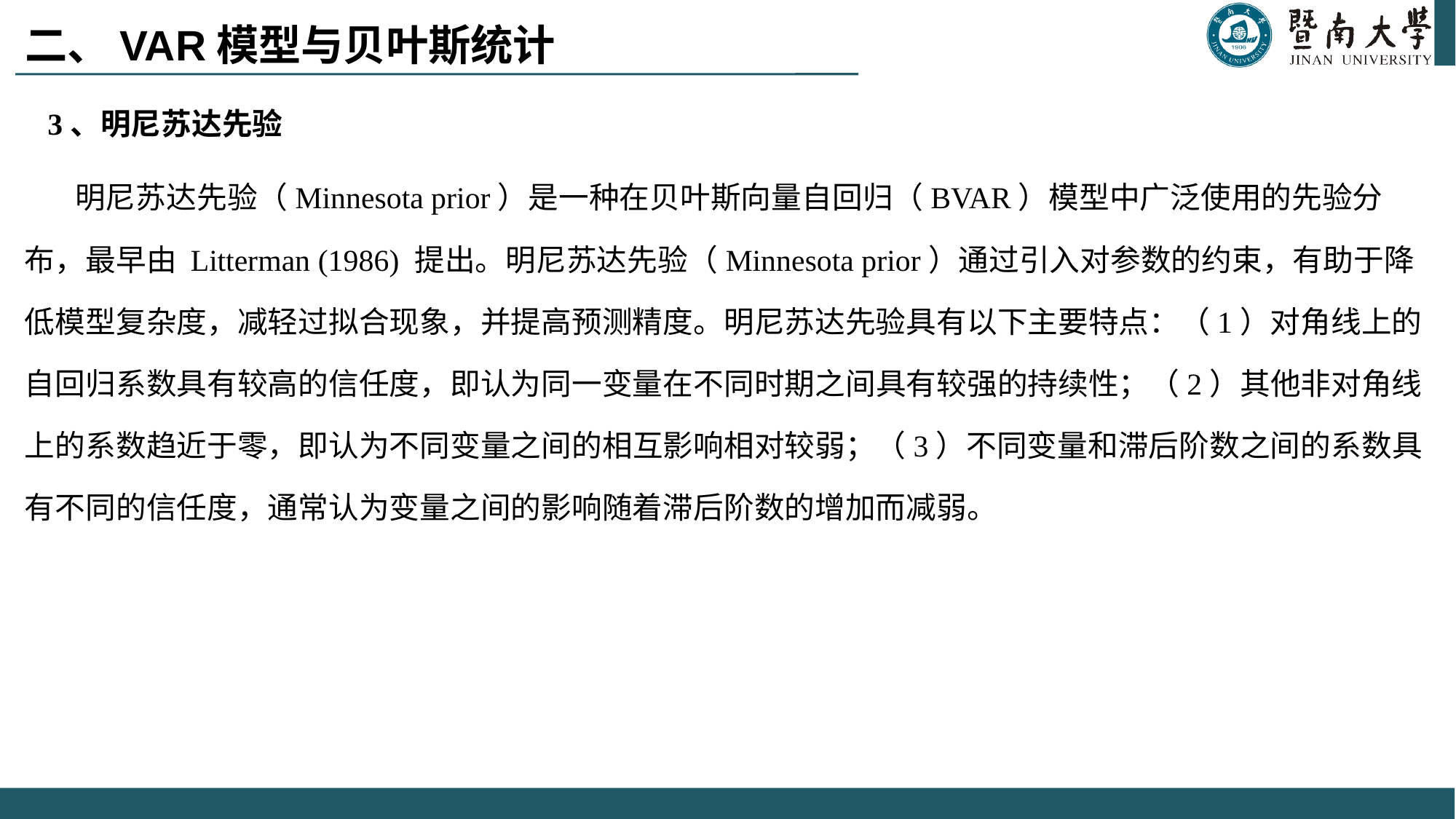

二、VAR模型与贝叶斯统计
   3、明尼苏达先验
      明尼苏达先验（Minnesota prior）是一种在贝叶斯向量自回归（BVAR）模型中广泛使用的先验分布，最早由 Litterman (1986) 提出。明尼苏达先验（Minnesota prior）通过引入对参数的约束，有助于降低模型复杂度，减轻过拟合现象，并提高预测精度。明尼苏达先验具有以下主要特点：（1）对角线上的自回归系数具有较高的信任度，即认为同一变量在不同时期之间具有较强的持续性；（2）其他非对角线上的系数趋近于零，即认为不同变量之间的相互影响相对较弱；（3）不同变量和滞后阶数之间的系数具有不同的信任度，通常认为变量之间的影响随着滞后阶数的增加而减弱。